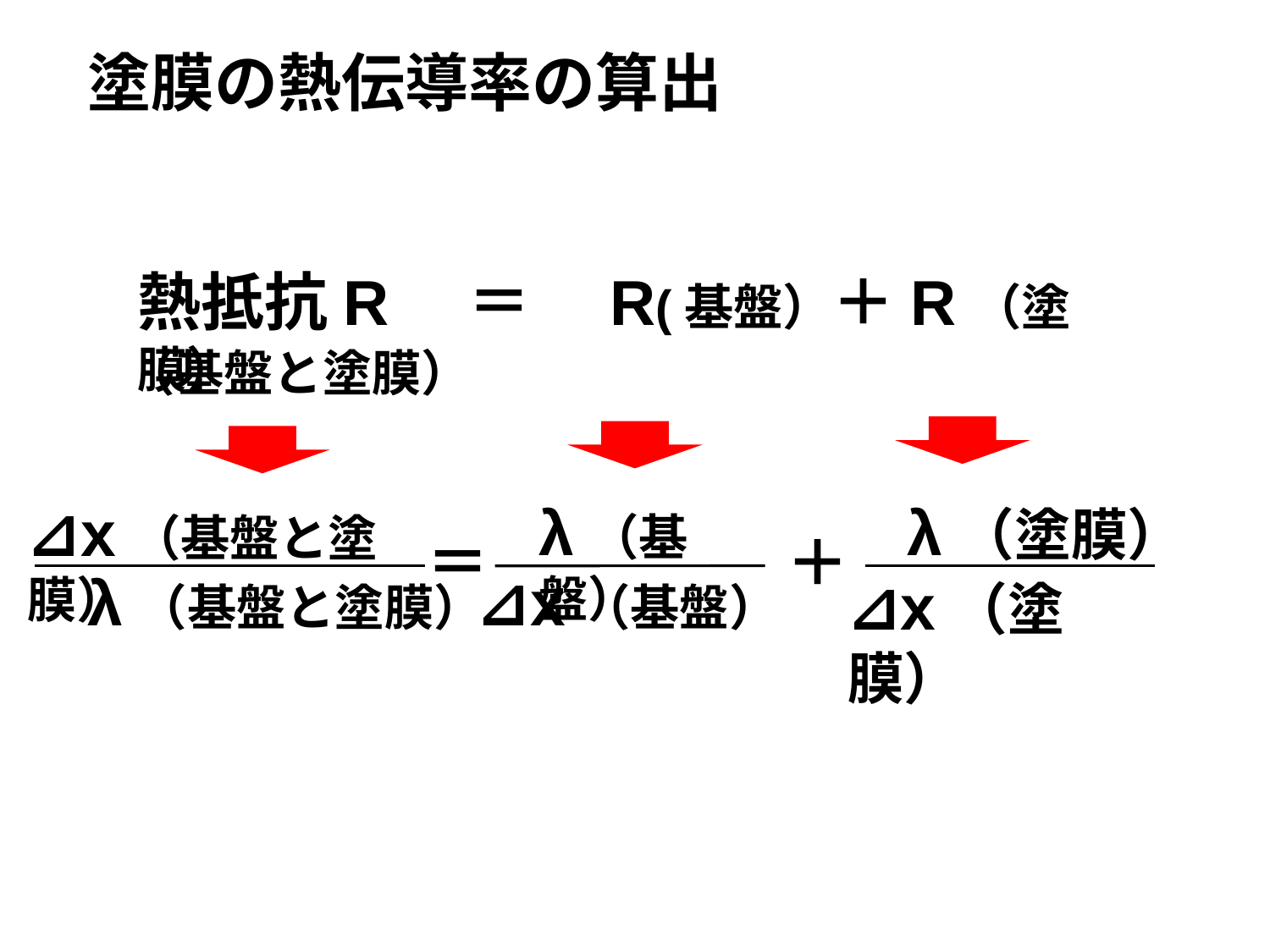

塗膜の熱伝導率の算出
熱抵抗R　＝　R(基盤）＋R（塗膜）
（基盤と塗膜）

λ（基盤）
⊿x（基盤と塗膜）
λ（塗膜）
＝
＋
⊿x（基盤）
λ（基盤と塗膜）
⊿x（塗膜）